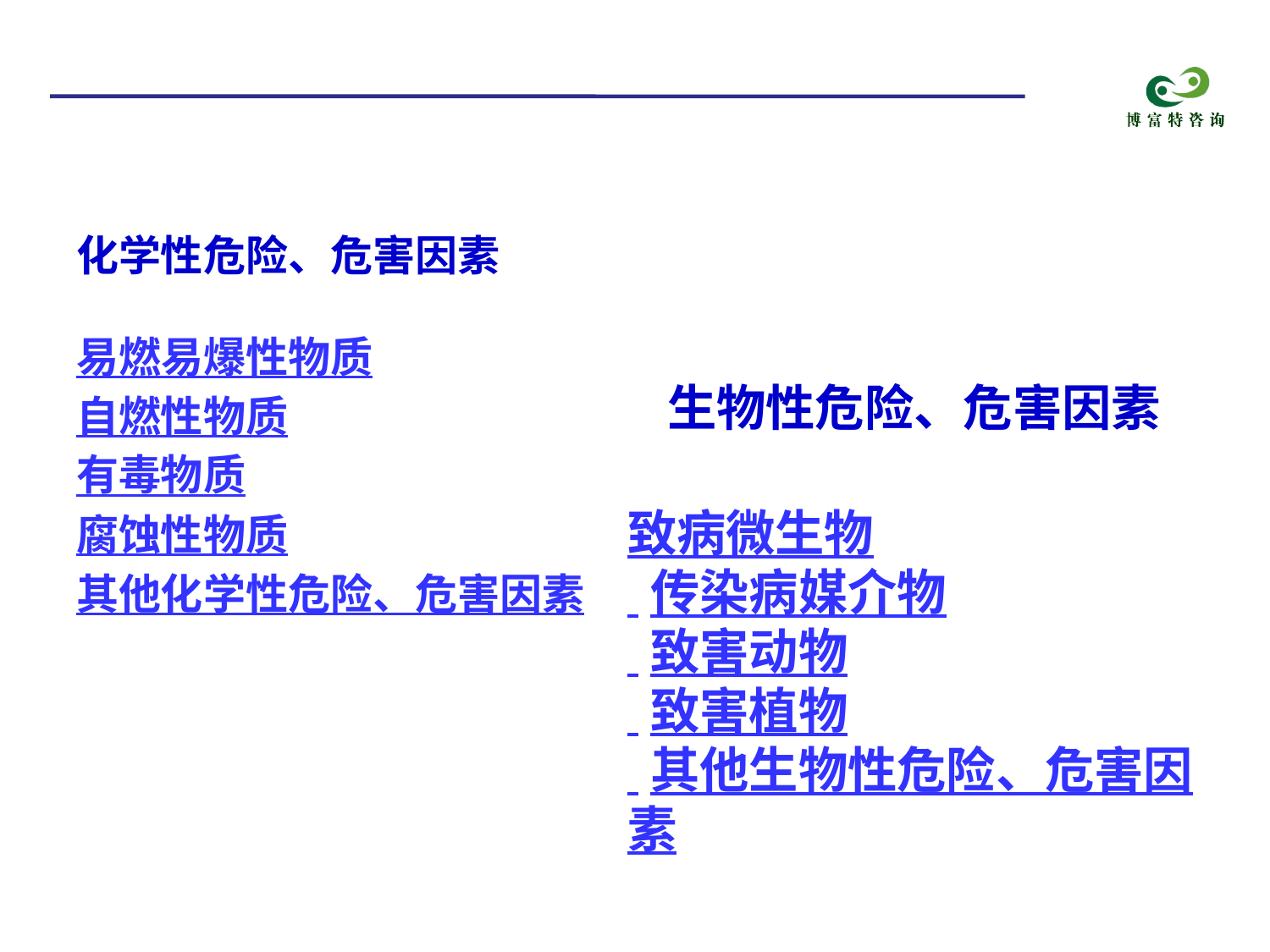

化学性危险、危害因素

易燃易爆性物质
自燃性物质
有毒物质
腐蚀性物质
其他化学性危险、危害因素

生物性危险、危害因素
致病微生物
 传染病媒介物
 致害动物
 致害植物
 其他生物性危险、危害因素